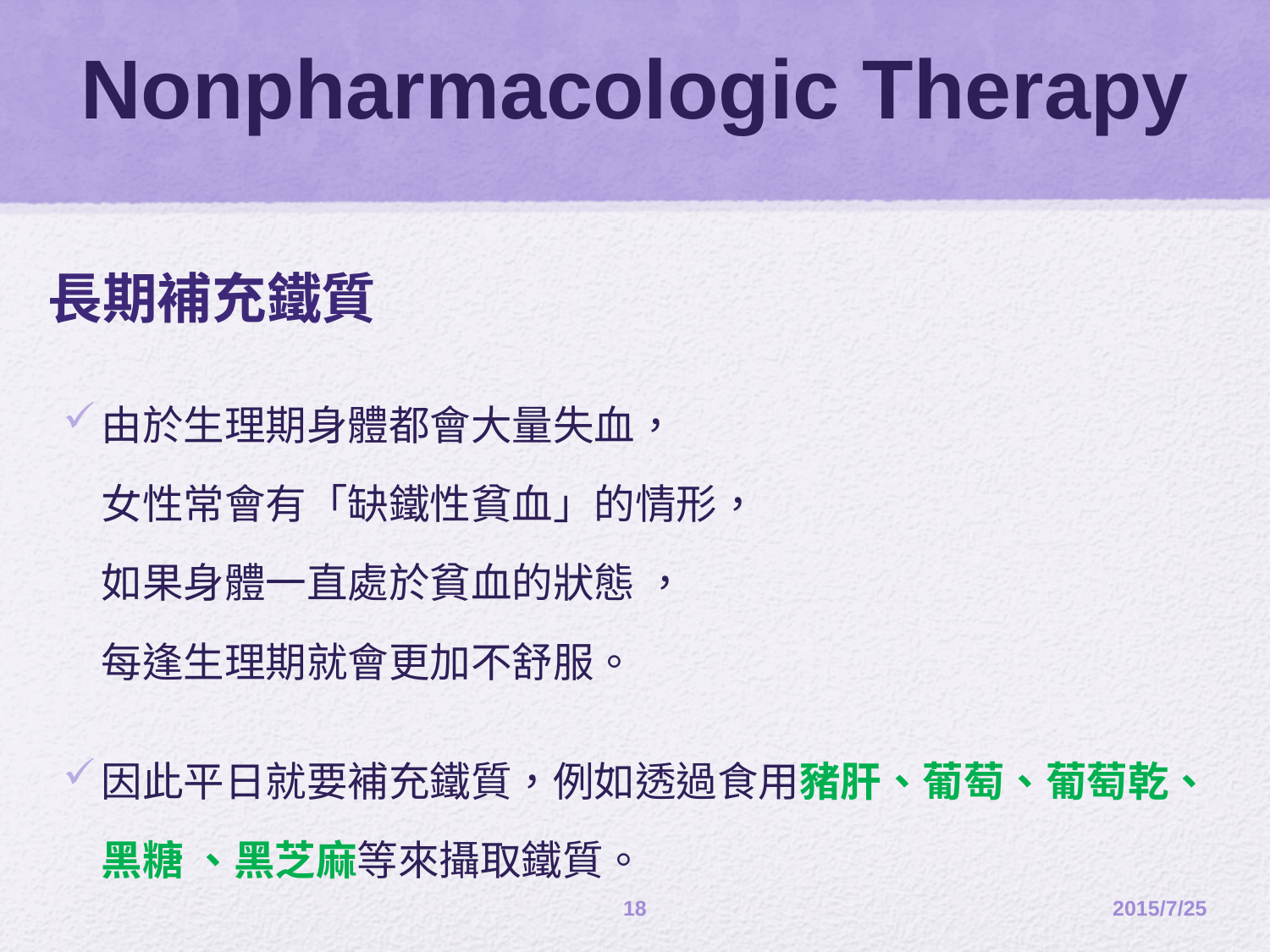

# Nonpharmacologic Therapy
長期補充鐵質
由於生理期身體都會大量失血，
女性常會有「缺鐵性貧血」的情形，
如果身體一直處於貧血的狀態 ，
每逢生理期就會更加不舒服。
因此平日就要補充鐵質，例如透過食用豬肝、葡萄、葡萄乾、黑糖 、黑芝麻等來攝取鐵質。

18
2015/7/25